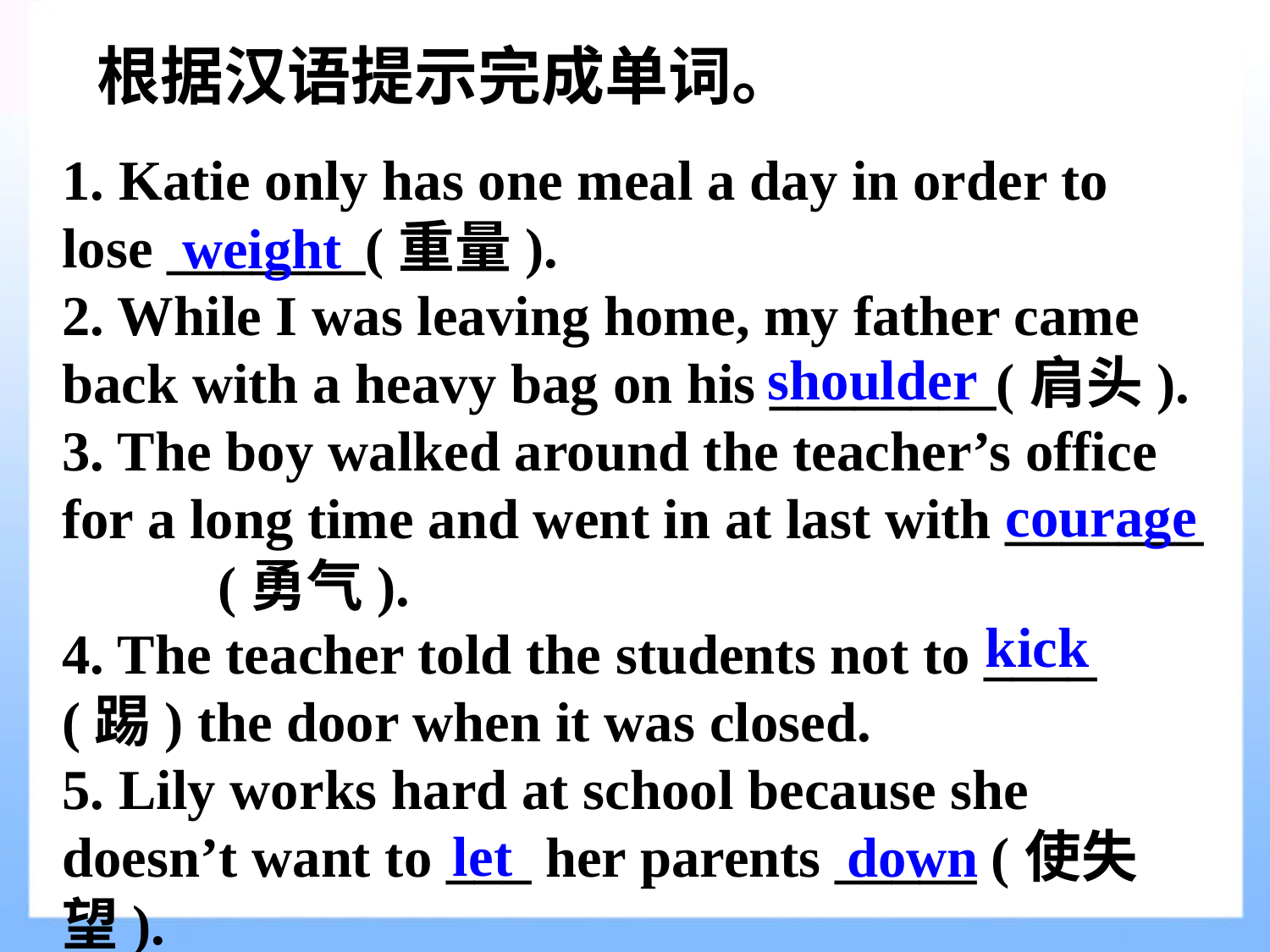

根据汉语提示完成单词。
1. Katie only has one meal a day in order to lose _______(重量).
2. While I was leaving home, my father came back with a heavy bag on his ________(肩头).
3. The boy walked around the teacher’s office for a long time and went in at last with _______            (勇气).
4. The teacher told the students not to ____(踢) the door when it was closed.
5. Lily works hard at school because she doesn’t want to ___ her parents _____ (使失望).
weight
shoulder
courage
kick
let
down